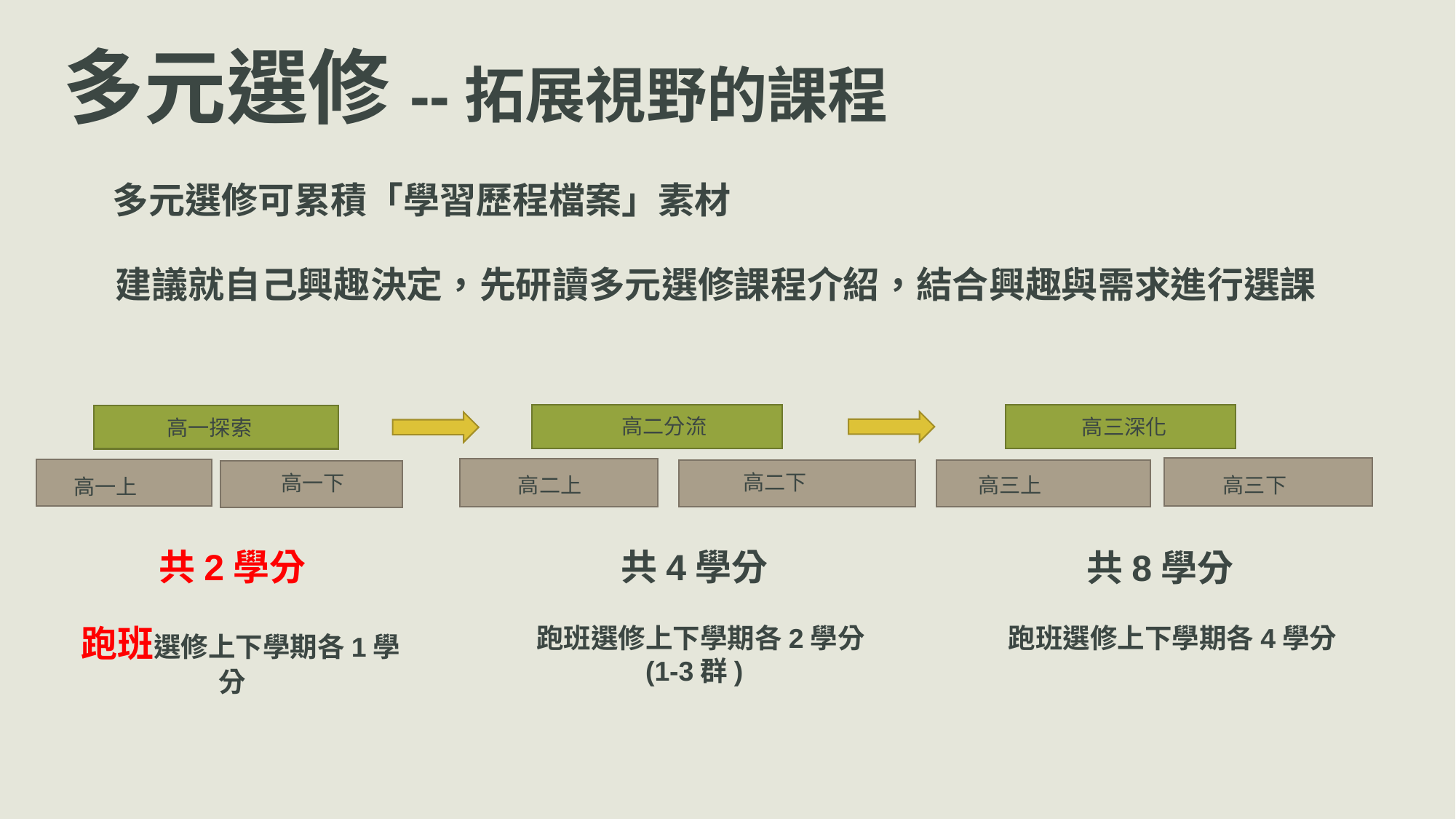

多元選修--拓展視野的課程
多元選修可累積「學習歷程檔案」素材
建議就自己興趣決定，先研讀多元選修課程介紹，結合興趣與需求進行選課

高二分流
高三深化
高一探索

高二下
高一下
高三下
高三上
高二上
高一上
共2學分

 跑班選修上下學期各1學分
共4學分

 跑班選修上下學期各2學分
(1-3群)

共8學分

   跑班選修上下學期各4學分